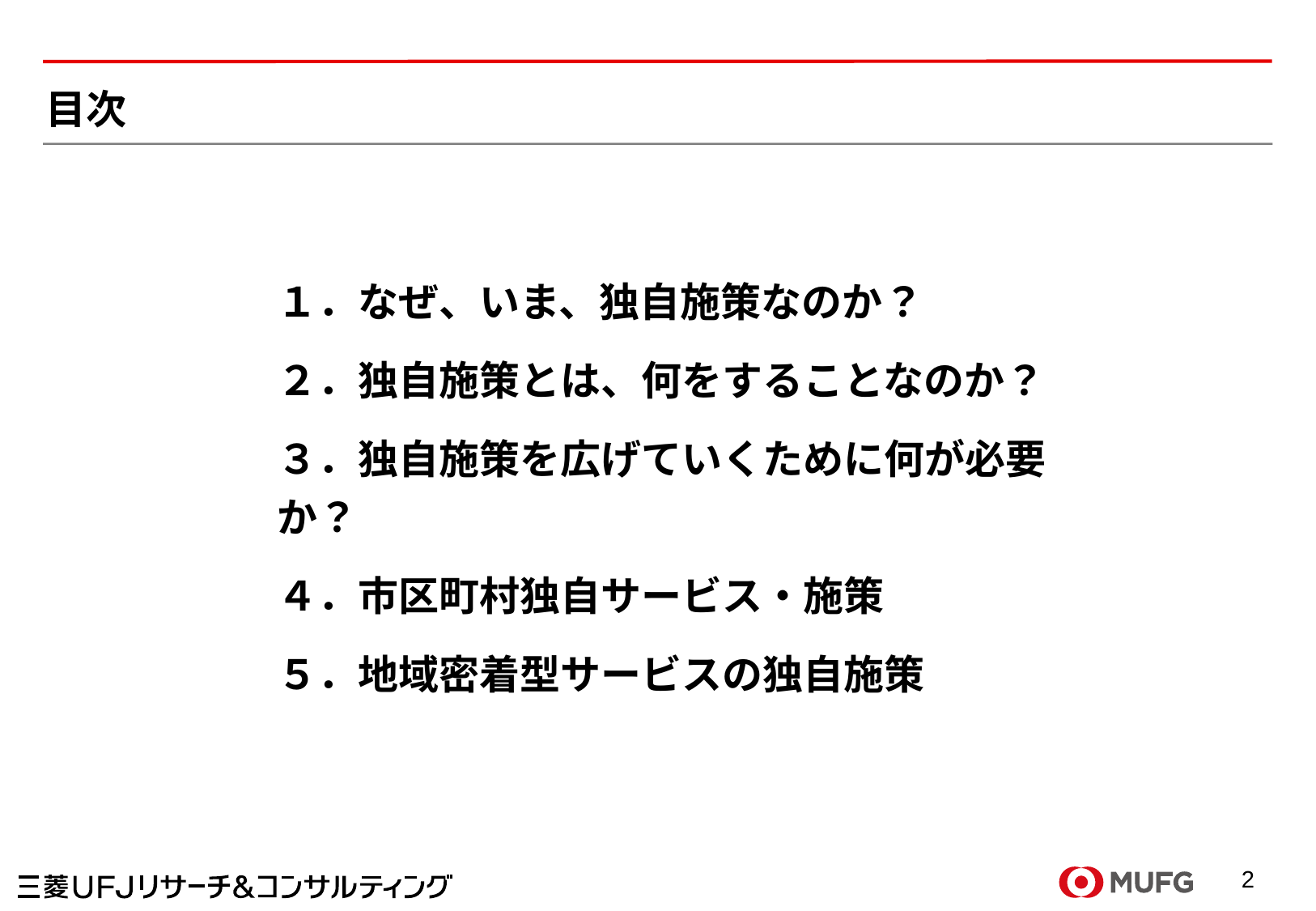

目次
１．なぜ、いま、独自施策なのか？
２．独自施策とは、何をすることなのか？
３．独自施策を広げていくために何が必要か？
４．市区町村独自サービス・施策
５．地域密着型サービスの独自施策